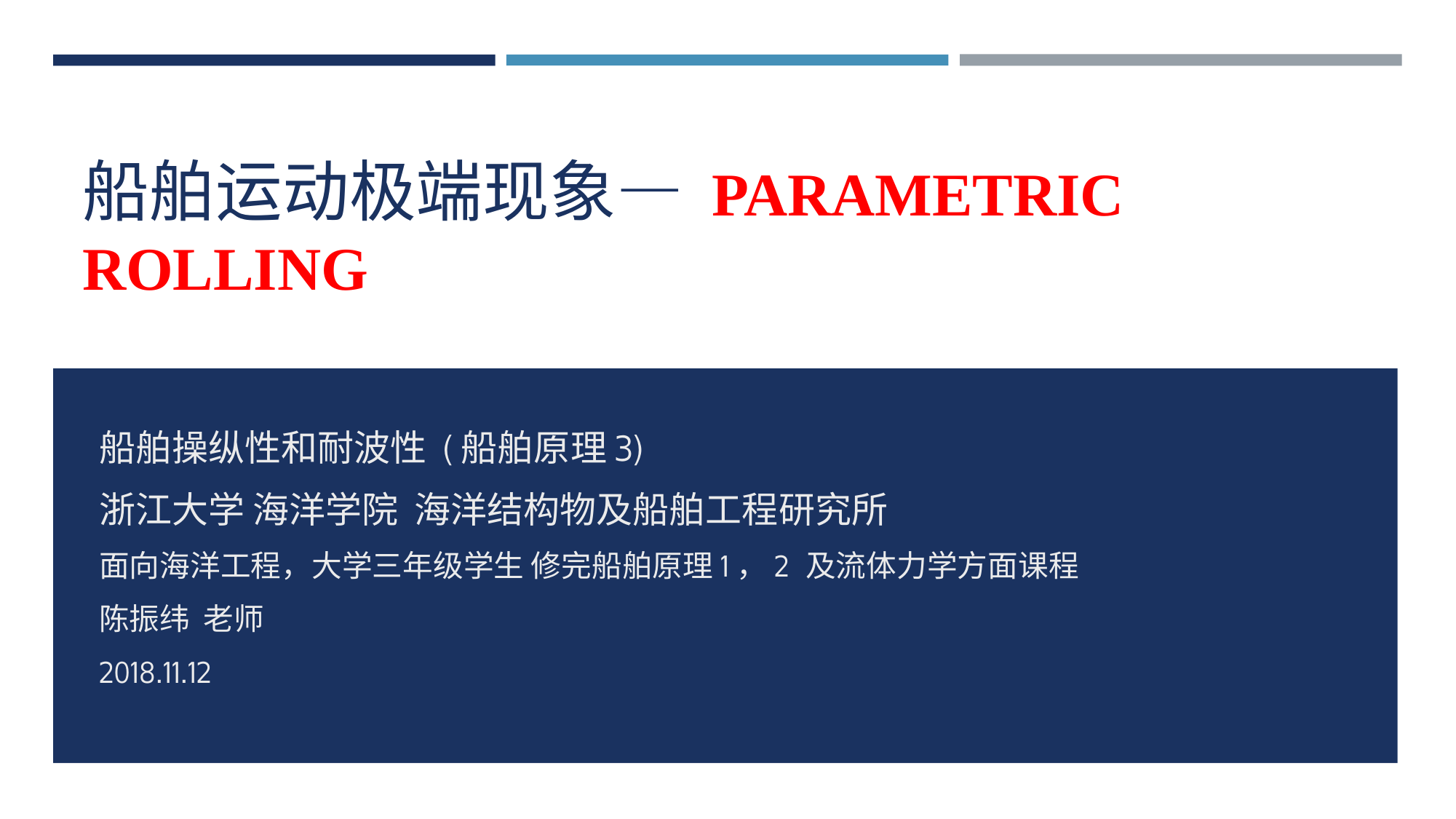

# 船舶运动极端现象― Parametric rolling
船舶操纵性和耐波性 (船舶原理3)
浙江大学 海洋学院  海洋结构物及船舶工程研究所
面向海洋工程，大学三年级学生 修完船舶原理1，2 及流体力学方面课程
陈振纬  老师
2018.11.12